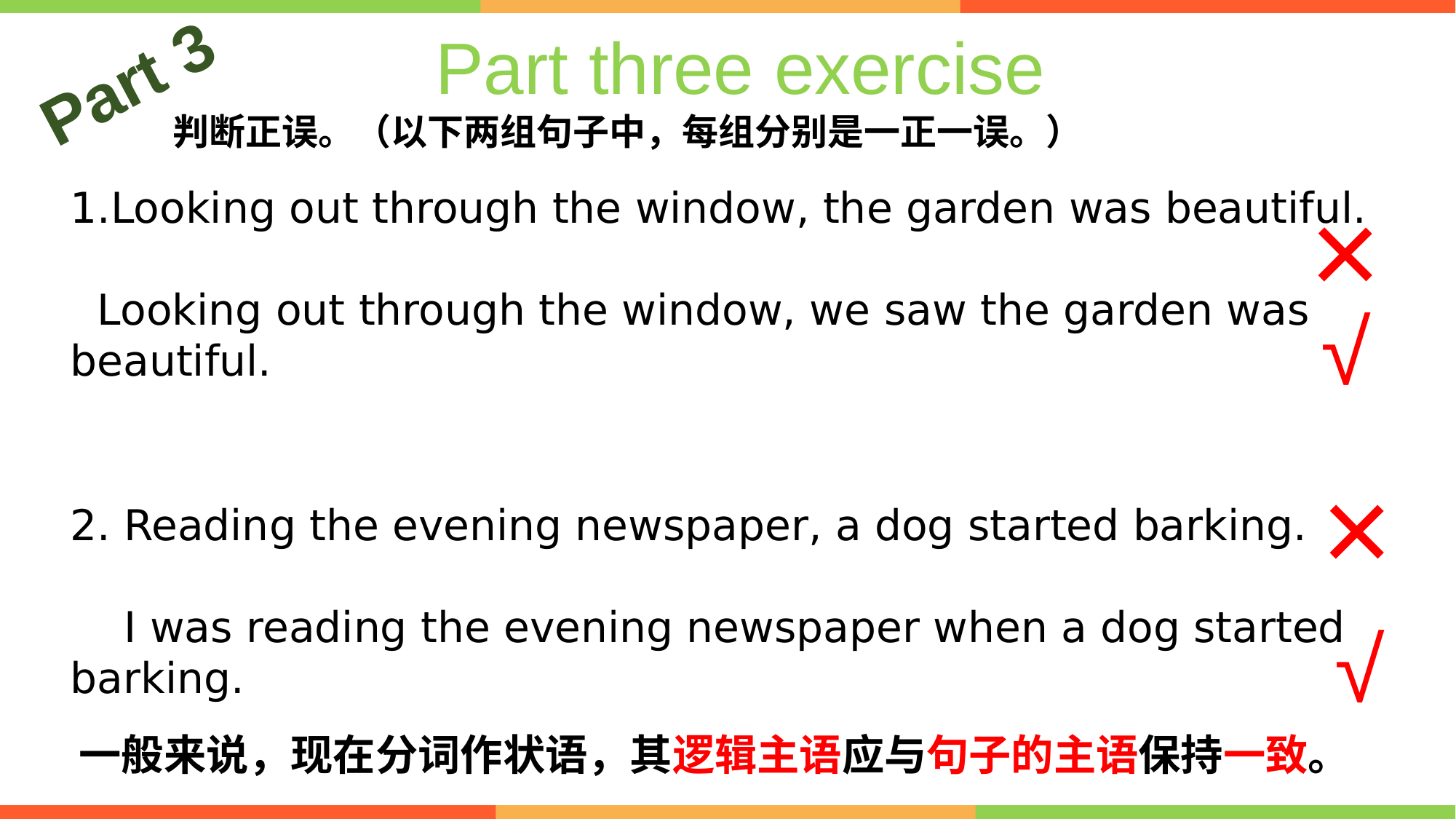

Part three exercise
判断正误。（以下两组句子中，每组分别是一正一误。）
Part 3
×
1.Looking out through the window, the garden was beautiful.

  Looking out through the window, we saw the garden was beautiful.

√
×
2. Reading the evening newspaper, a dog started barking.

    I was reading the evening newspaper when a dog started barking.
√
一般来说，现在分词作状语，其逻辑主语应与句子的主语保持一致。